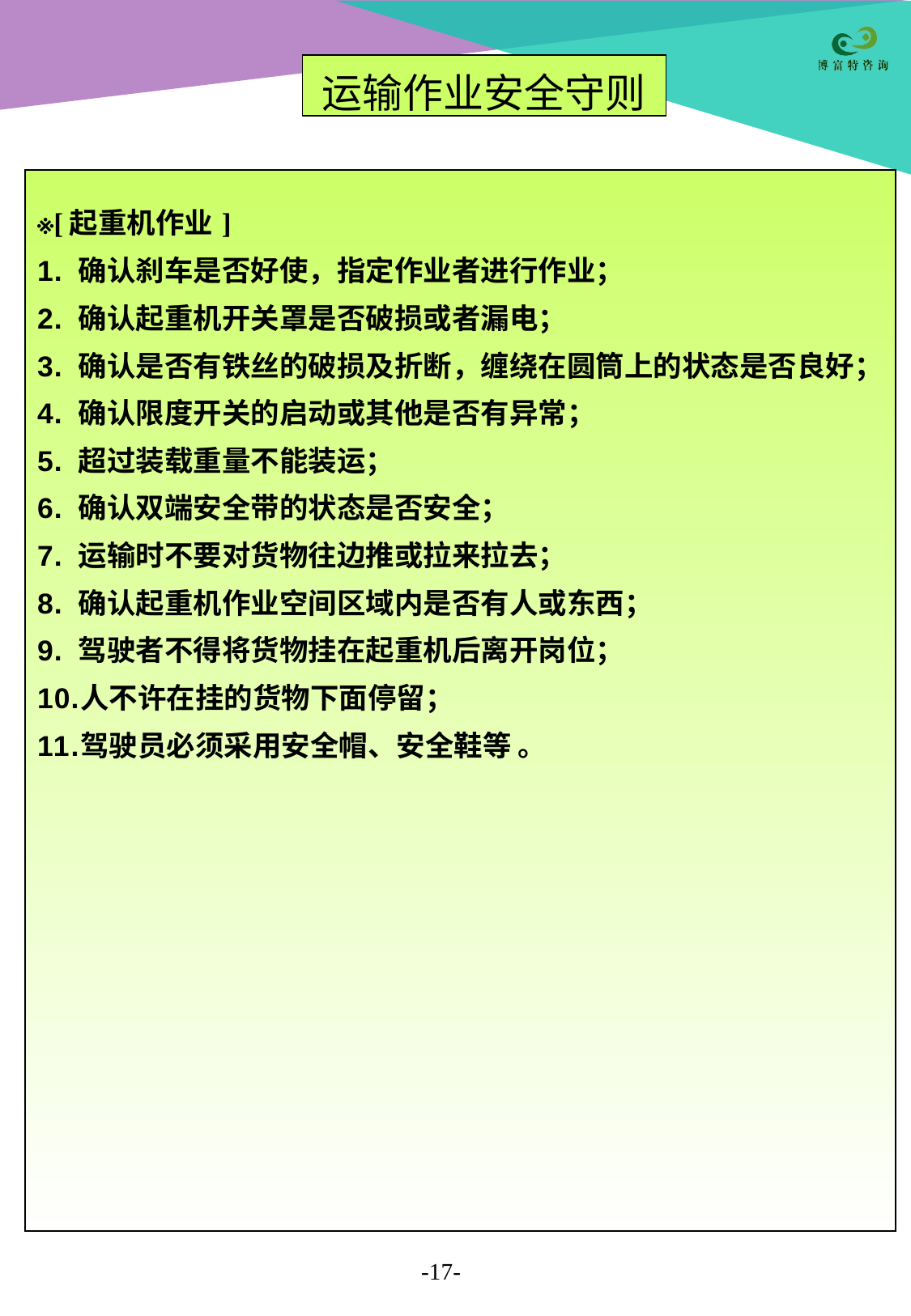

| 运输作业安全守则 |
| --- |
| ※[起重机作业] 确认刹车是否好使，指定作业者进行作业； 确认起重机开关罩是否破损或者漏电； 确认是否有铁丝的破损及折断，缠绕在圆筒上的状态是否良好； 确认限度开关的启动或其他是否有异常； 超过装载重量不能装运； 确认双端安全带的状态是否安全； 运输时不要对货物往边推或拉来拉去； 确认起重机作业空间区域内是否有人或东西； 驾驶者不得将货物挂在起重机后离开岗位； 人不许在挂的货物下面停留； 驾驶员必须采用安全帽、安全鞋等 。 |
| --- |
-17-